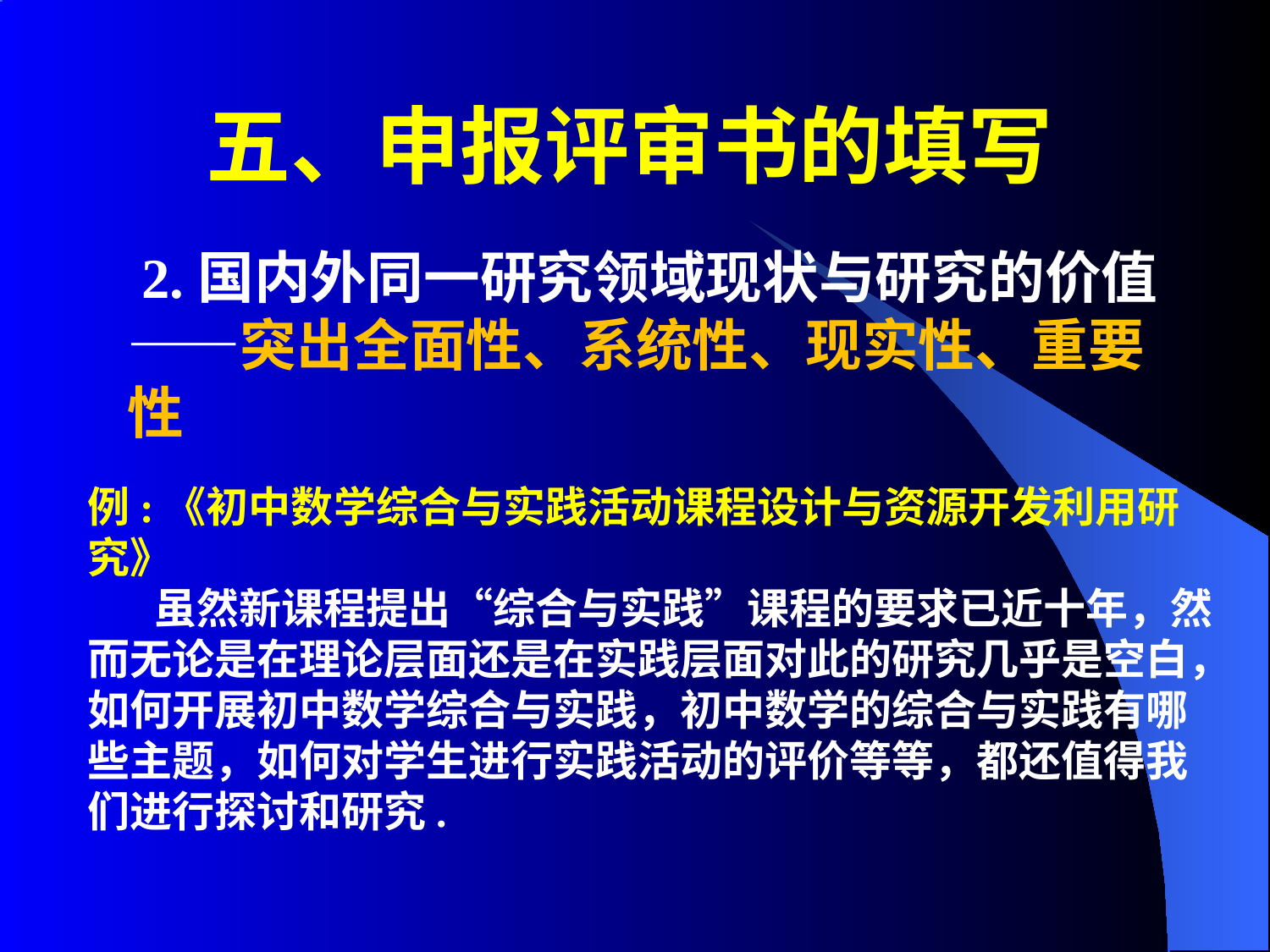

五、申报评审书的填写
 2.国内外同一研究领域现状与研究的价值——突出全面性、系统性、现实性、重要性

例:《初中数学综合与实践活动课程设计与资源开发利用研究》
      虽然新课程提出“综合与实践”课程的要求已近十年，然而无论是在理论层面还是在实践层面对此的研究几乎是空白，如何开展初中数学综合与实践，初中数学的综合与实践有哪些主题，如何对学生进行实践活动的评价等等，都还值得我们进行探讨和研究.